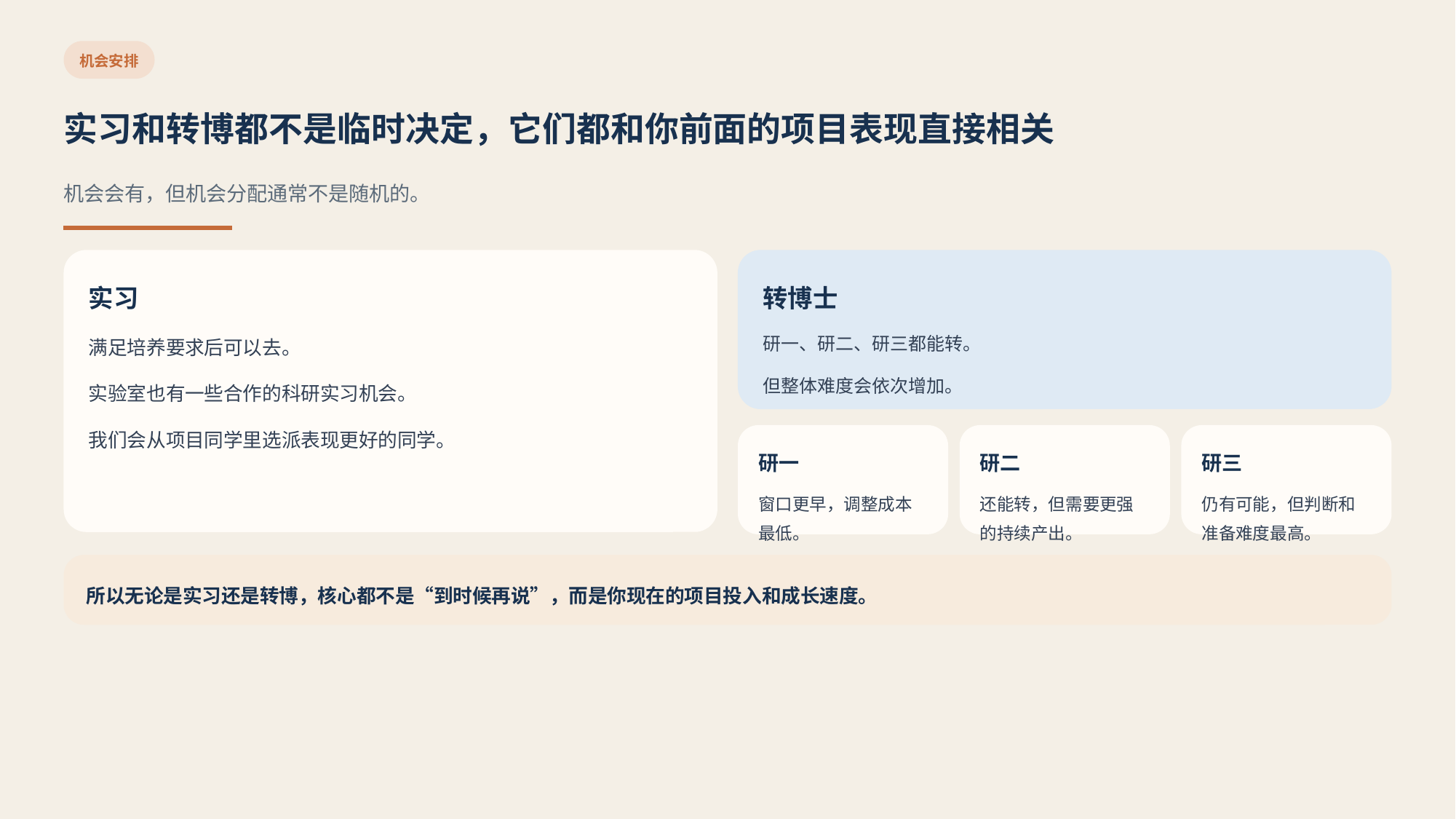

机会安排
实习和转博都不是临时决定，它们都和你前面的项目表现直接相关
机会会有，但机会分配通常不是随机的。

实习
转博士
研一、研二、研三都能转。
满足培养要求后可以去。
但整体难度会依次增加。
实验室也有一些合作的科研实习机会。
我们会从项目同学里选派表现更好的同学。

研一
研二
研三
窗口更早，调整成本最低。
还能转，但需要更强的持续产出。
仍有可能，但判断和准备难度最高。

所以无论是实习还是转博，核心都不是“到时候再说”，而是你现在的项目投入和成长速度。